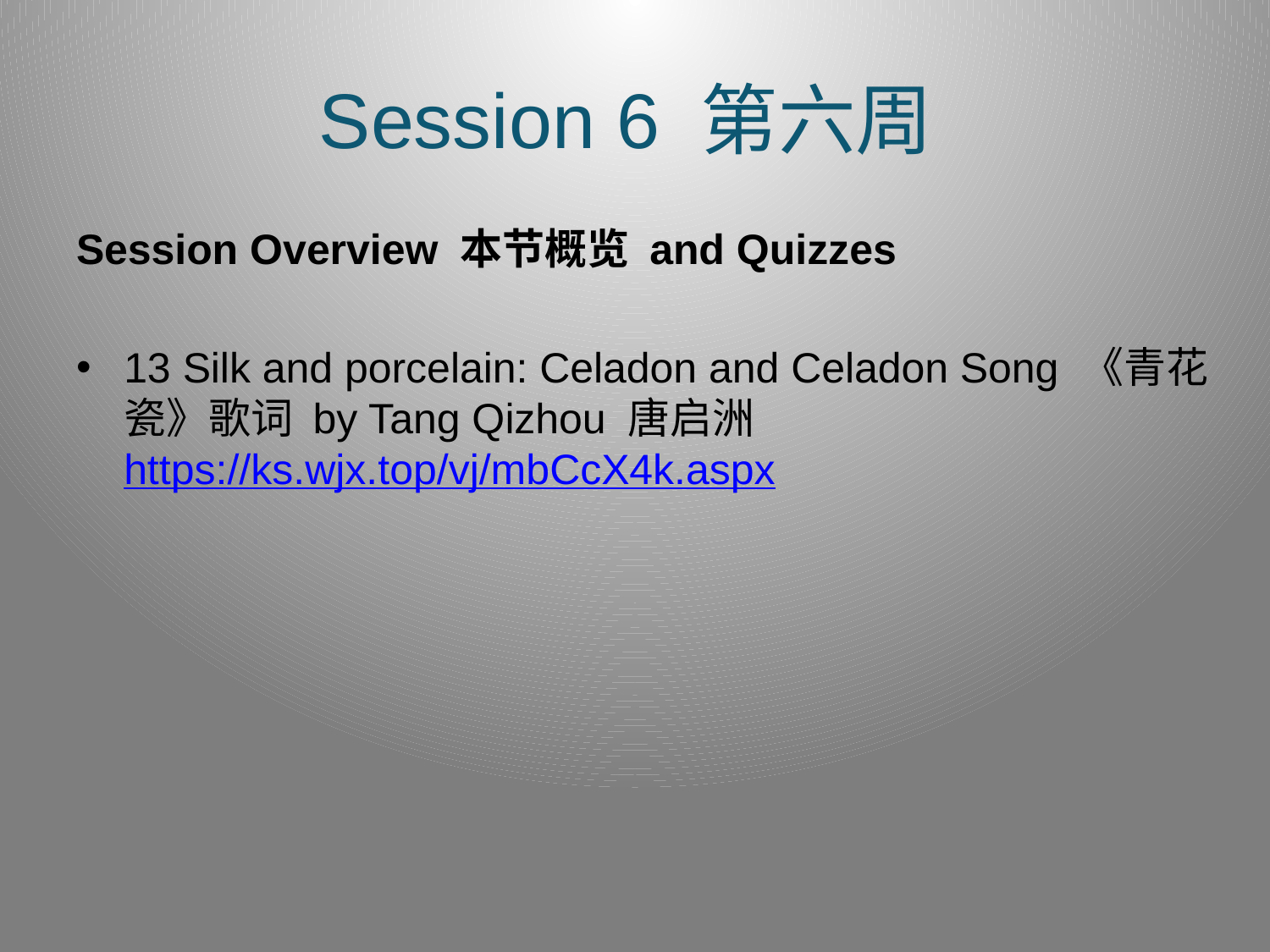

# Session 6 第六周
Session Overview 本节概览 and Quizzes

13 Silk and porcelain: Celadon and Celadon Song 《青花瓷》歌词 by Tang Qizhou 唐启洲 https://ks.wjx.top/vj/mbCcX4k.aspx